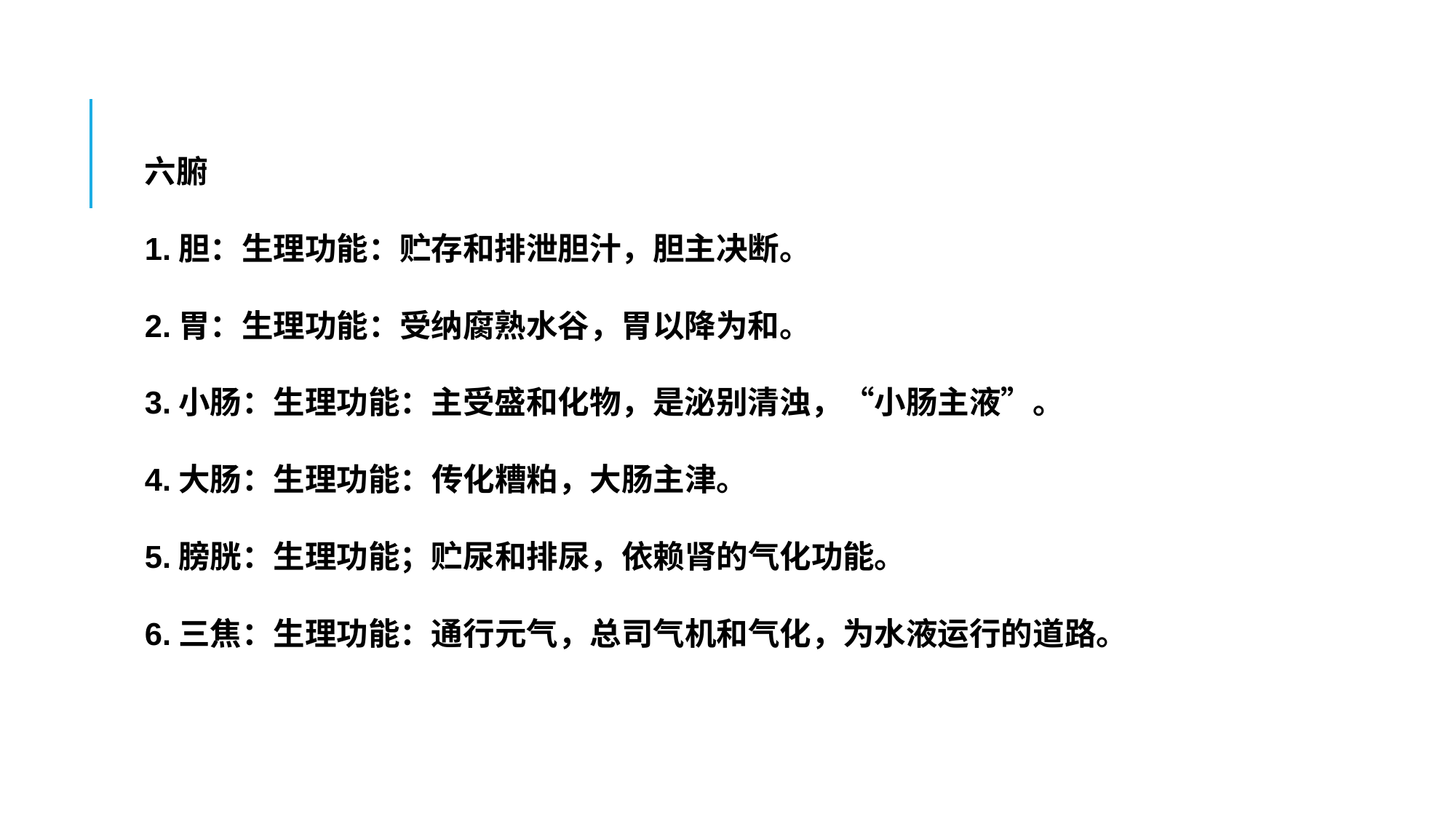

六腑
1.胆：生理功能：贮存和排泄胆汁，胆主决断。
2.胃：生理功能：受纳腐熟水谷，胃以降为和。
3.小肠：生理功能：主受盛和化物，是泌别清浊，“小肠主液”。
4.大肠：生理功能：传化糟粕，大肠主津。
5.膀胱：生理功能；贮尿和排尿，依赖肾的气化功能。
6.三焦：生理功能：通行元气，总司气机和气化，为水液运行的道路。